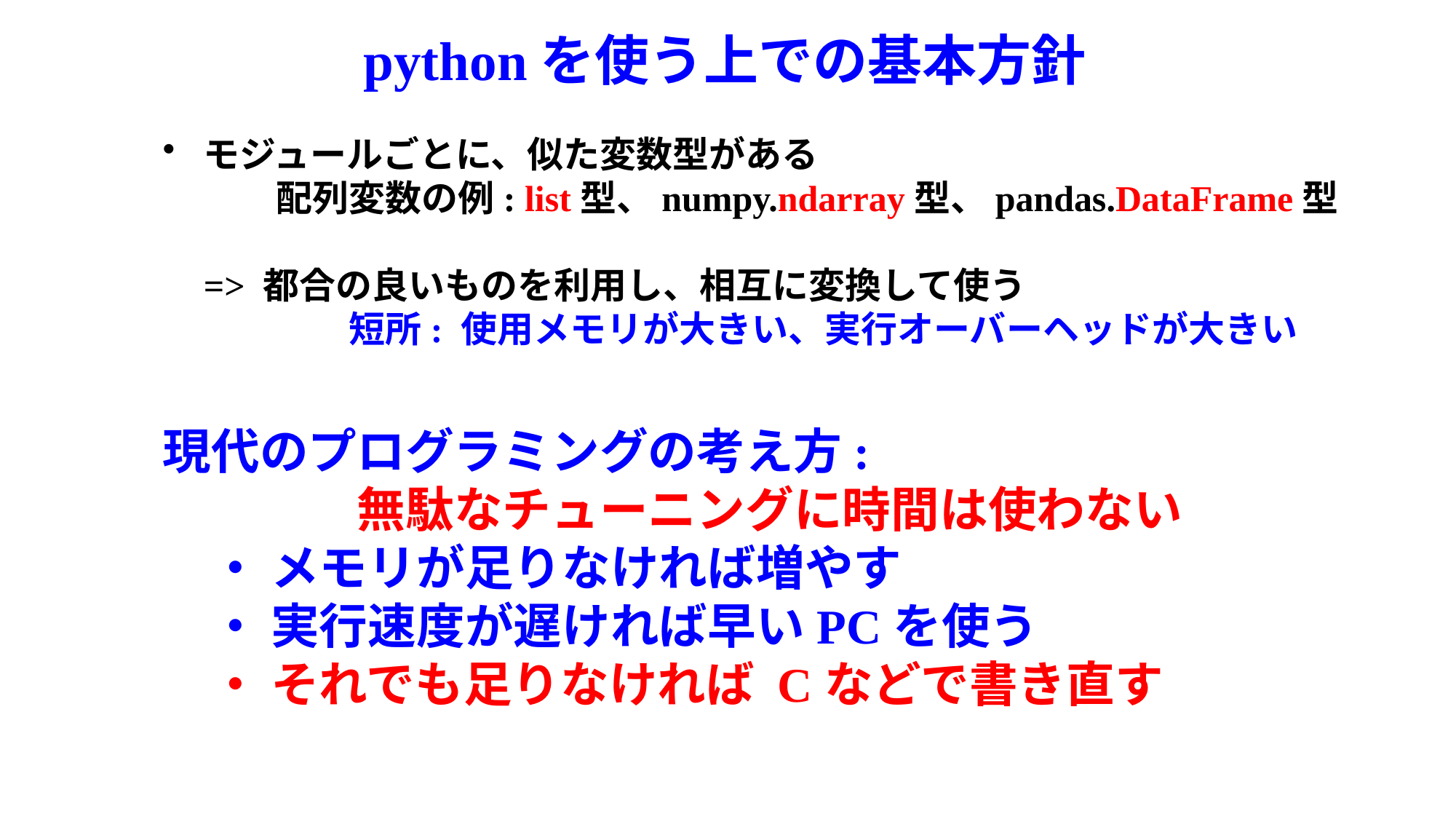

# pythonを使う上での基本方針
モジュールごとに、似た変数型がある
　　配列変数の例: list型、numpy.ndarray型、pandas.DataFrame型
=> 都合の良いものを利用し、相互に変換して使う
　　　　短所: 使用メモリが大きい、実行オーバーヘッドが大きい
現代のプログラミングの考え方:
　　　　無駄なチューニングに時間は使わない
　・ メモリが足りなければ増やす
　・ 実行速度が遅ければ早いPCを使う
　・ それでも足りなければ Cなどで書き直す